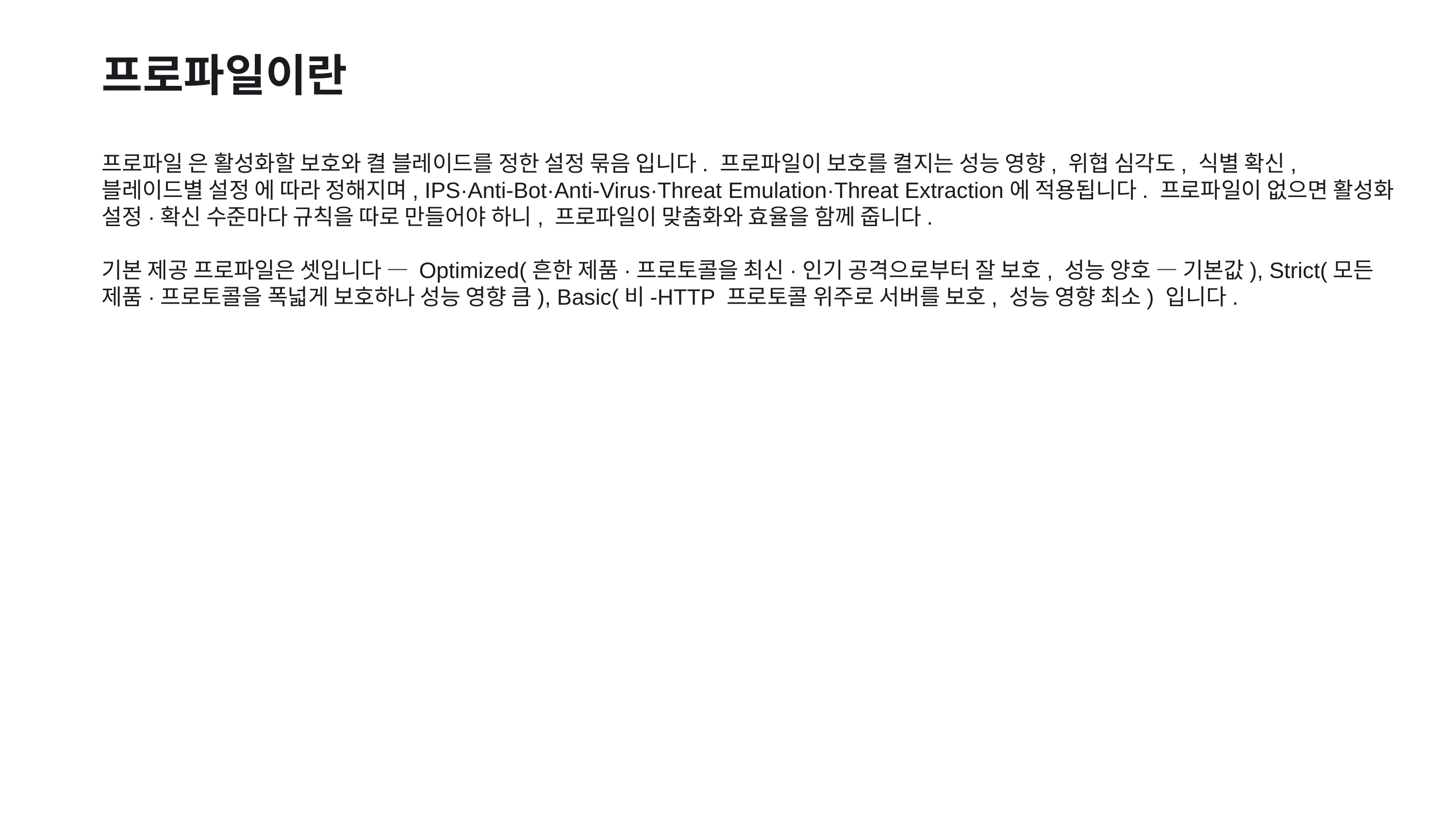

프로파일이란
프로파일 은 활성화할 보호와 켤 블레이드를 정한 설정 묶음 입니다. 프로파일이 보호를 켤지는 성능 영향, 위협 심각도, 식별 확신, 블레이드별 설정 에 따라 정해지며, IPS·Anti-Bot·Anti-Virus·Threat Emulation·Threat Extraction에 적용됩니다. 프로파일이 없으면 활성화 설정·확신 수준마다 규칙을 따로 만들어야 하니, 프로파일이 맞춤화와 효율을 함께 줍니다.

기본 제공 프로파일은 셋입니다 — Optimized(흔한 제품·프로토콜을 최신·인기 공격으로부터 잘 보호, 성능 양호 — 기본값), Strict(모든 제품·프로토콜을 폭넓게 보호하나 성능 영향 큼), Basic(비-HTTP 프로토콜 위주로 서버를 보호, 성능 영향 최소) 입니다.